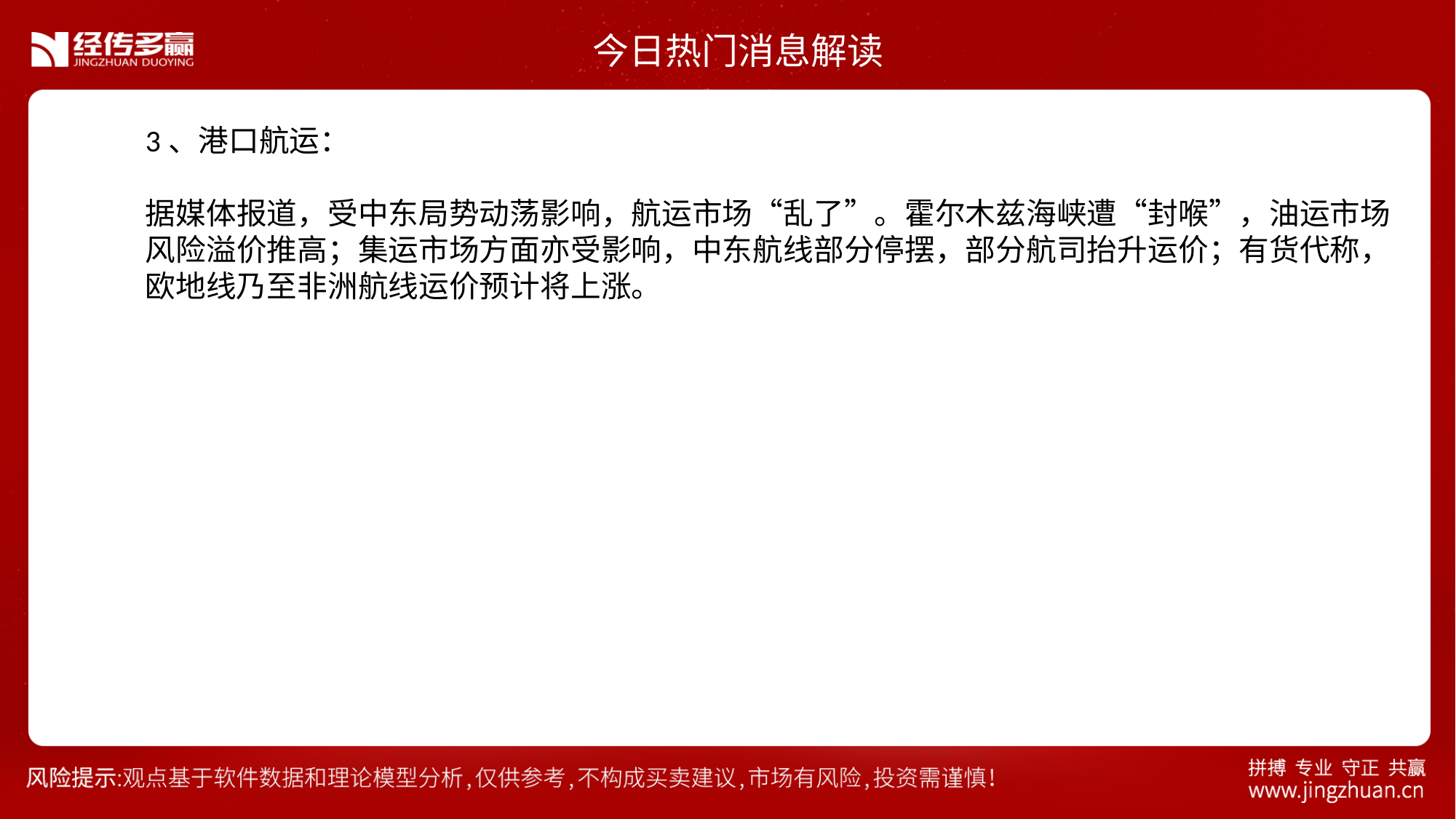

今日热门消息解读
3、港口航运：

据媒体报道，受中东局势动荡影响，航运市场“乱了”。霍尔木兹海峡遭“封喉”，油运市场风险溢价推高；集运市场方面亦受影响，中东航线部分停摆，部分航司抬升运价；有货代称，欧地线乃至非洲航线运价预计将上涨。